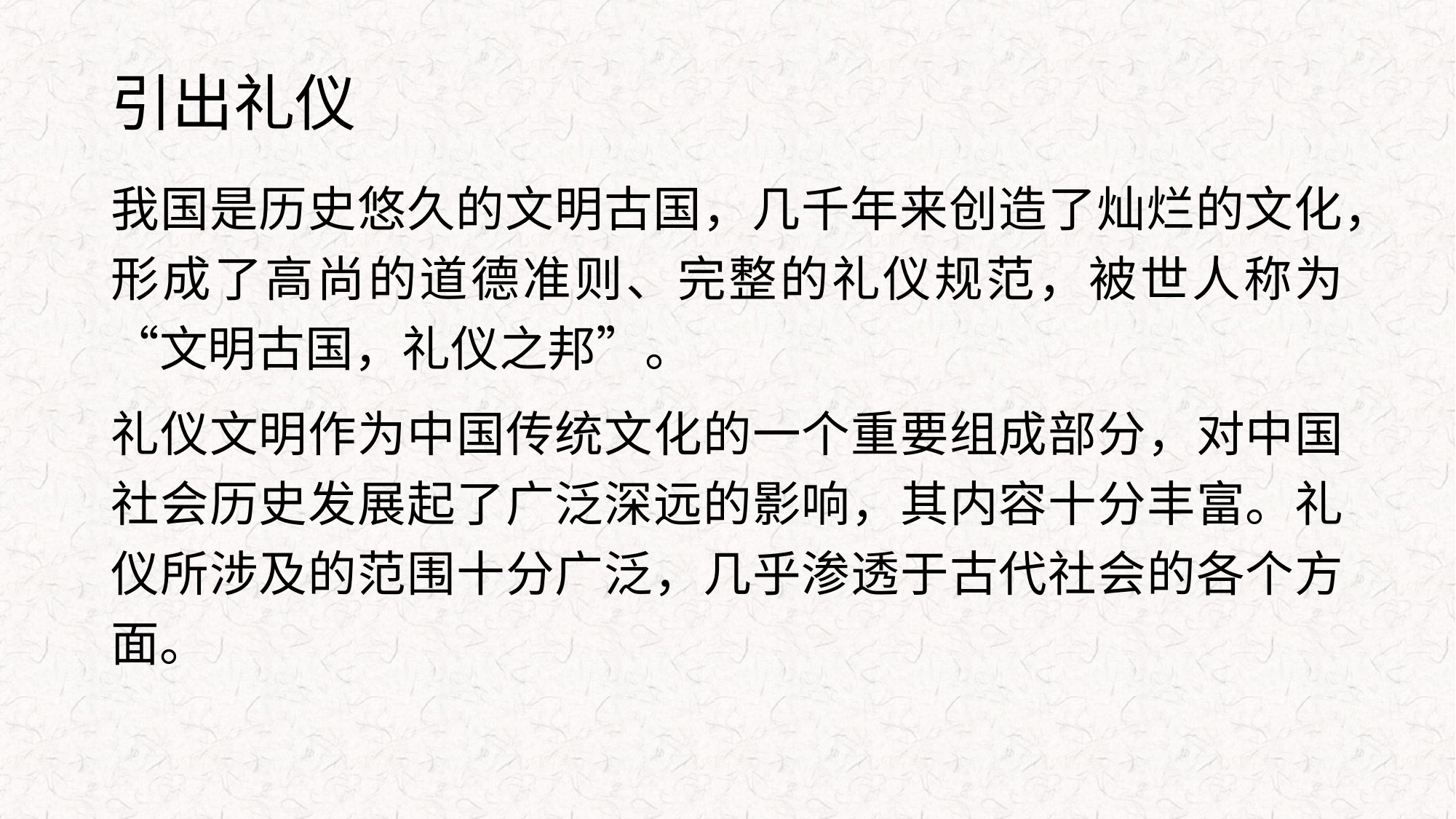

# 引出礼仪
我国是历史悠久的文明古国，几千年来创造了灿烂的文化，形成了高尚的道德准则、完整的礼仪规范，被世人称为“文明古国，礼仪之邦”。
礼仪文明作为中国传统文化的一个重要组成部分，对中国社会历史发展起了广泛深远的影响，其内容十分丰富。礼仪所涉及的范围十分广泛，几乎渗透于古代社会的各个方面。